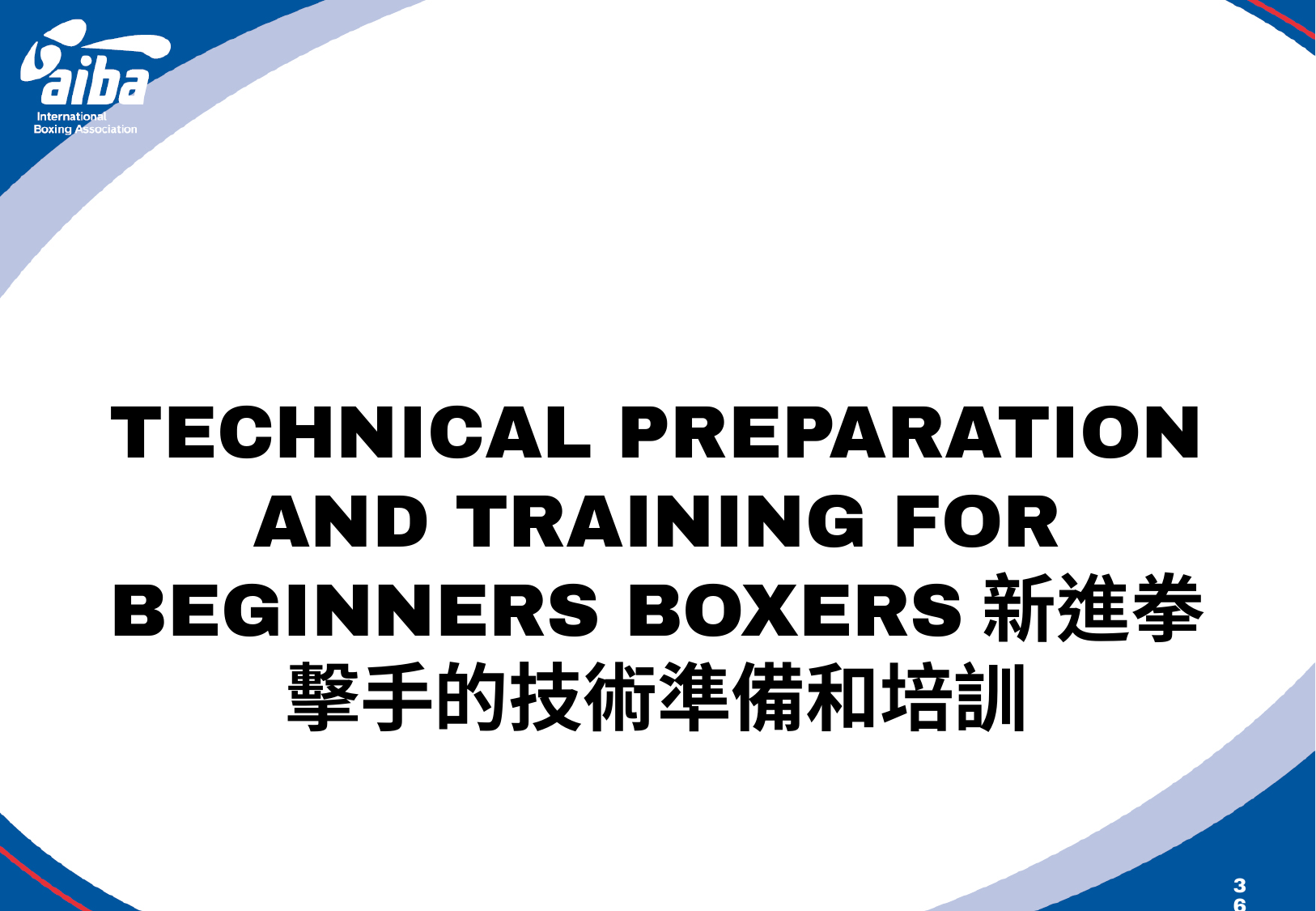

TECHNICAL PREPARATION AND TRAINING FOR BEGINNERS BOXERS新進拳擊手的技術準備和培訓
363